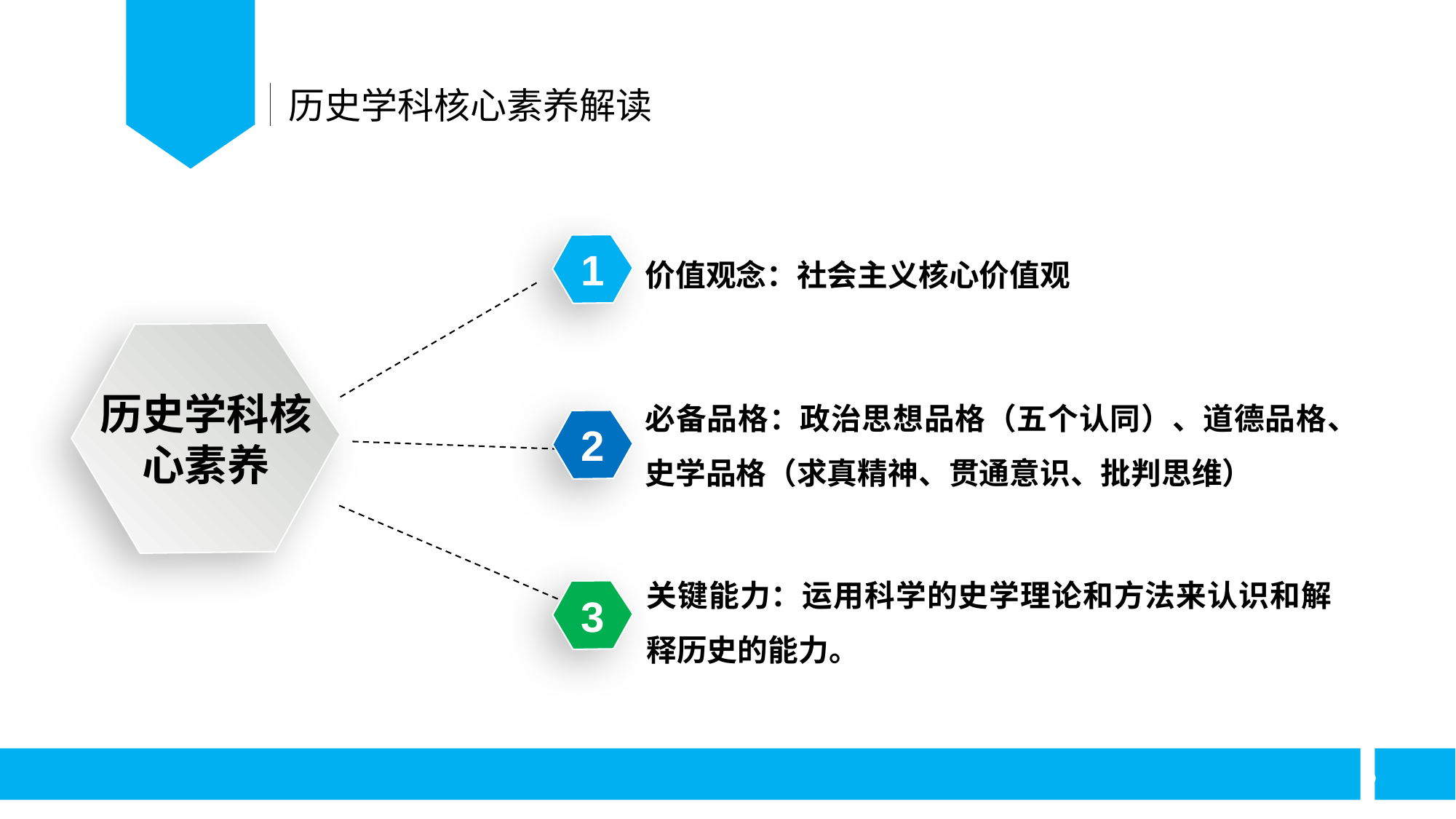

历史学科核心素养解读
1
价值观念：社会主义核心价值观
历史学科核心素养
必备品格：政治思想品格（五个认同）、道德品格、史学品格（求真精神、贯通意识、批判思维）
2
关键能力：运用科学的史学理论和方法来认识和解释历史的能力。
3